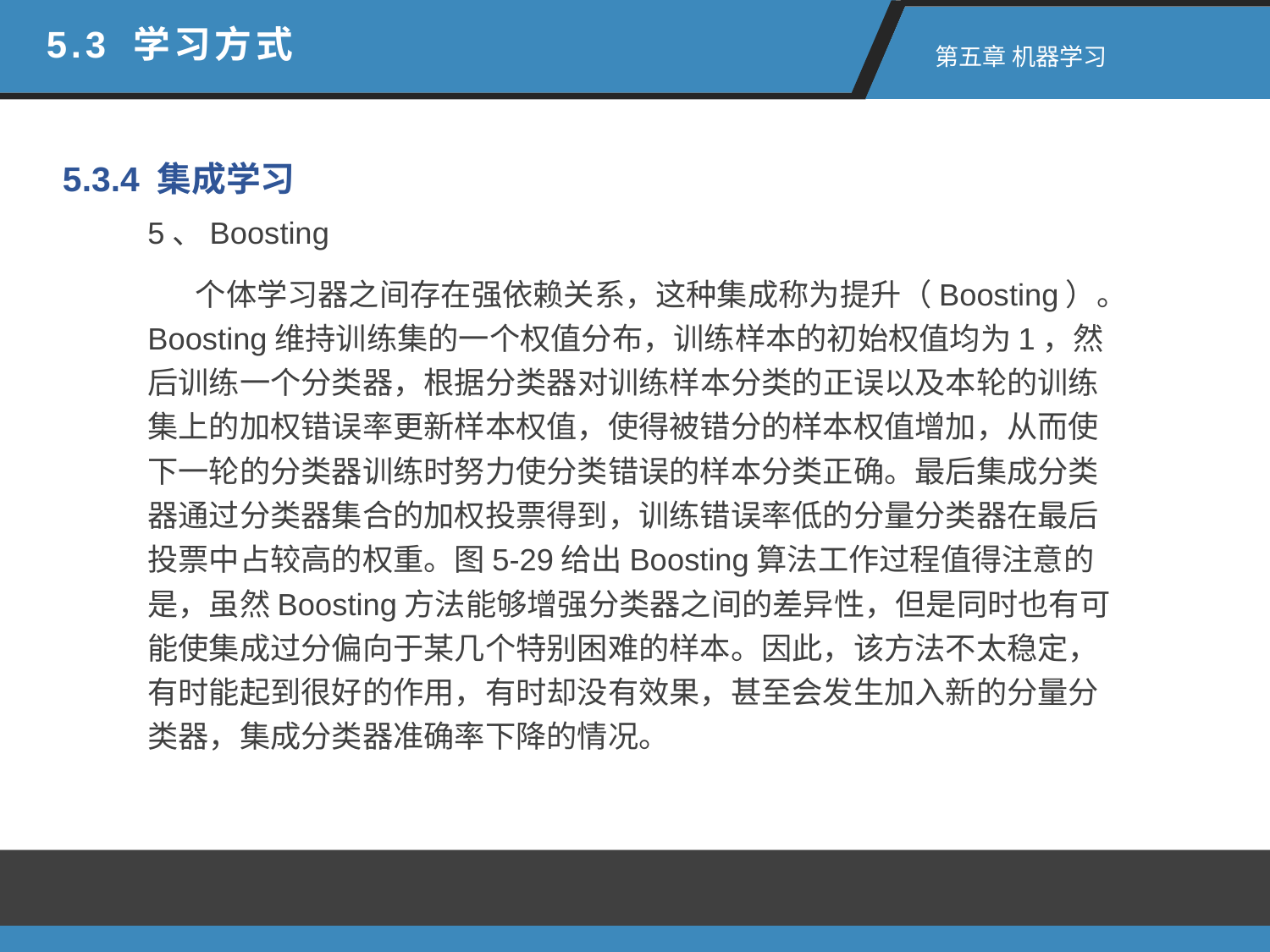

5.3 学习方式
  第五章 机器学习
5.3.4 集成学习
5、Boosting
      个体学习器之间存在强依赖关系，这种集成称为提升（Boosting）。Boosting维持训练集的一个权值分布，训练样本的初始权值均为1，然后训练一个分类器，根据分类器对训练样本分类的正误以及本轮的训练集上的加权错误率更新样本权值，使得被错分的样本权值增加，从而使下一轮的分类器训练时努力使分类错误的样本分类正确。最后集成分类器通过分类器集合的加权投票得到，训练错误率低的分量分类器在最后投票中占较高的权重。图5-29给出Boosting算法工作过程值得注意的是，虽然Boosting方法能够增强分类器之间的差异性，但是同时也有可能使集成过分偏向于某几个特别困难的样本。因此，该方法不太稳定，有时能起到很好的作用，有时却没有效果，甚至会发生加入新的分量分类器，集成分类器准确率下降的情况。